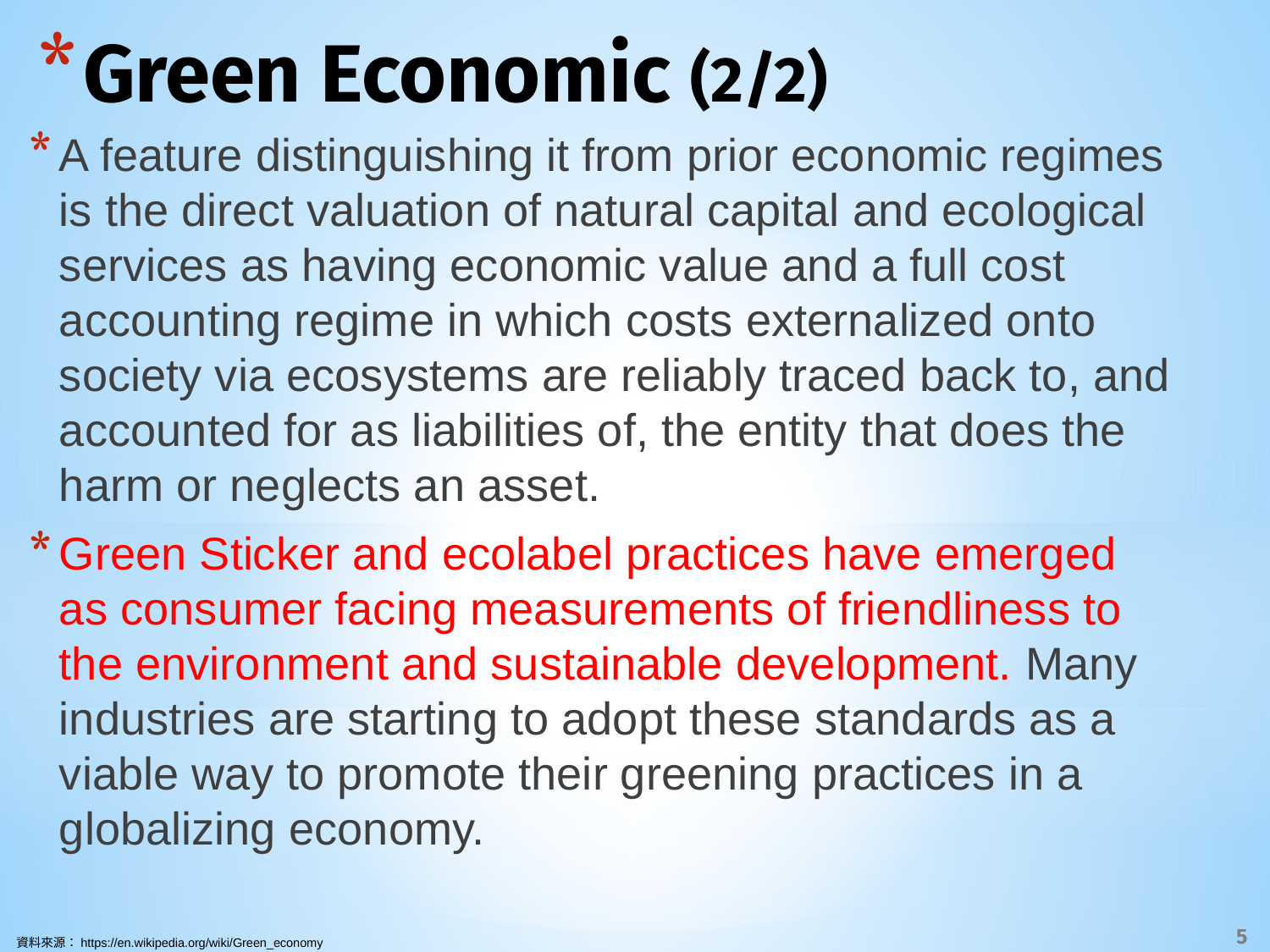

# Green Economic (2/2)
A feature distinguishing it from prior economic regimes is the direct valuation of natural capital and ecological services as having economic value and a full cost accounting regime in which costs externalized onto society via ecosystems are reliably traced back to, and accounted for as liabilities of, the entity that does the harm or neglects an asset.
Green Sticker and ecolabel practices have emerged as consumer facing measurements of friendliness to the environment and sustainable development. Many industries are starting to adopt these standards as a viable way to promote their greening practices in a globalizing economy.

5
資料來源：https://en.wikipedia.org/wiki/Green_economy